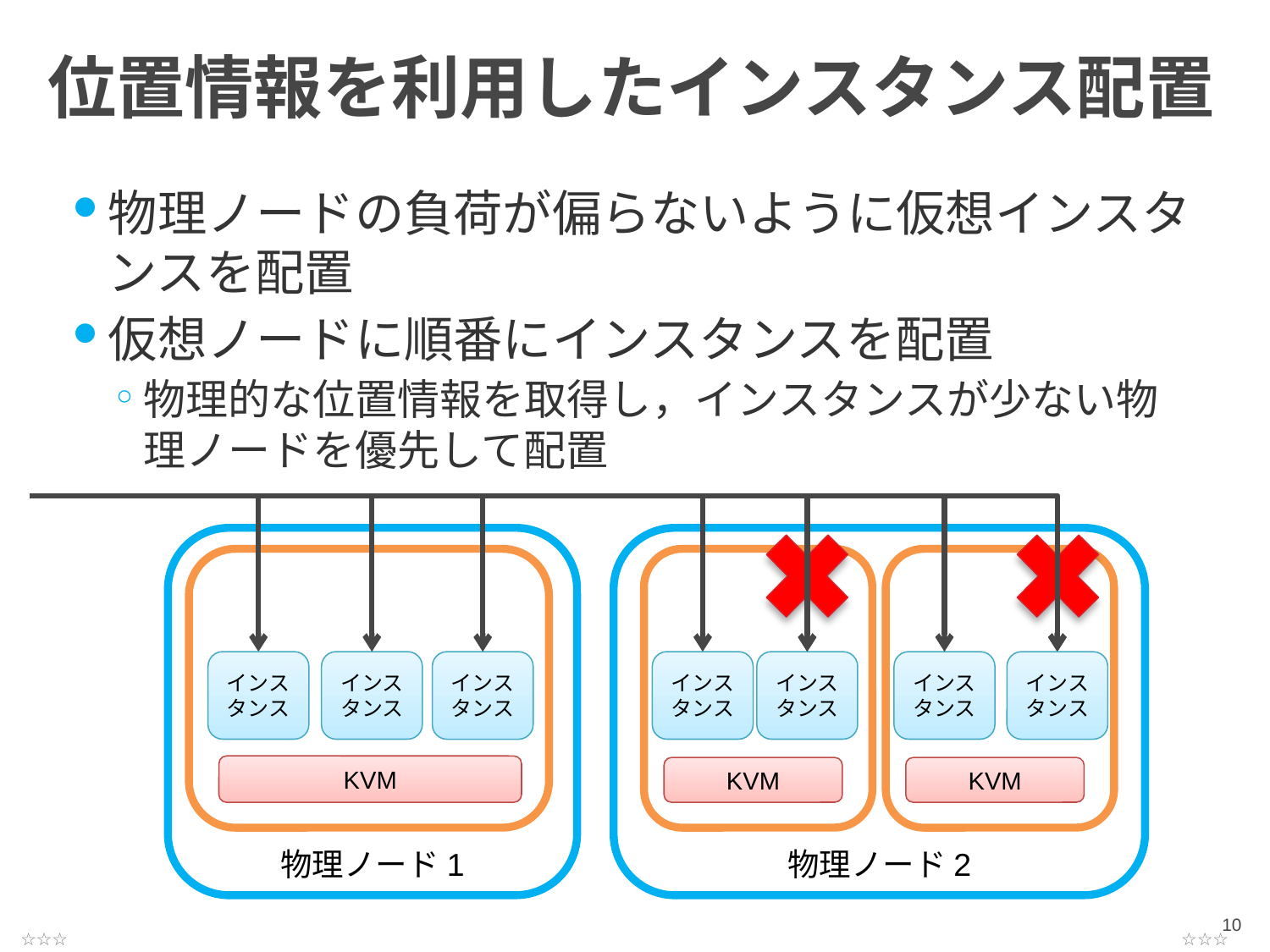

# 位置情報を利用したインスタンス配置
物理ノードの負荷が偏らないように仮想インスタンスを配置
仮想ノードに順番にインスタンスを配置
物理的な位置情報を取得し，インスタンスが少ない物理ノードを優先して配置

物理ノード1

物理ノード2

インスタンス
インスタンス
インスタンス
インスタンス
インスタンス
インスタンス
インスタンス
KVM
KVM
KVM
10
☆☆☆
☆☆☆